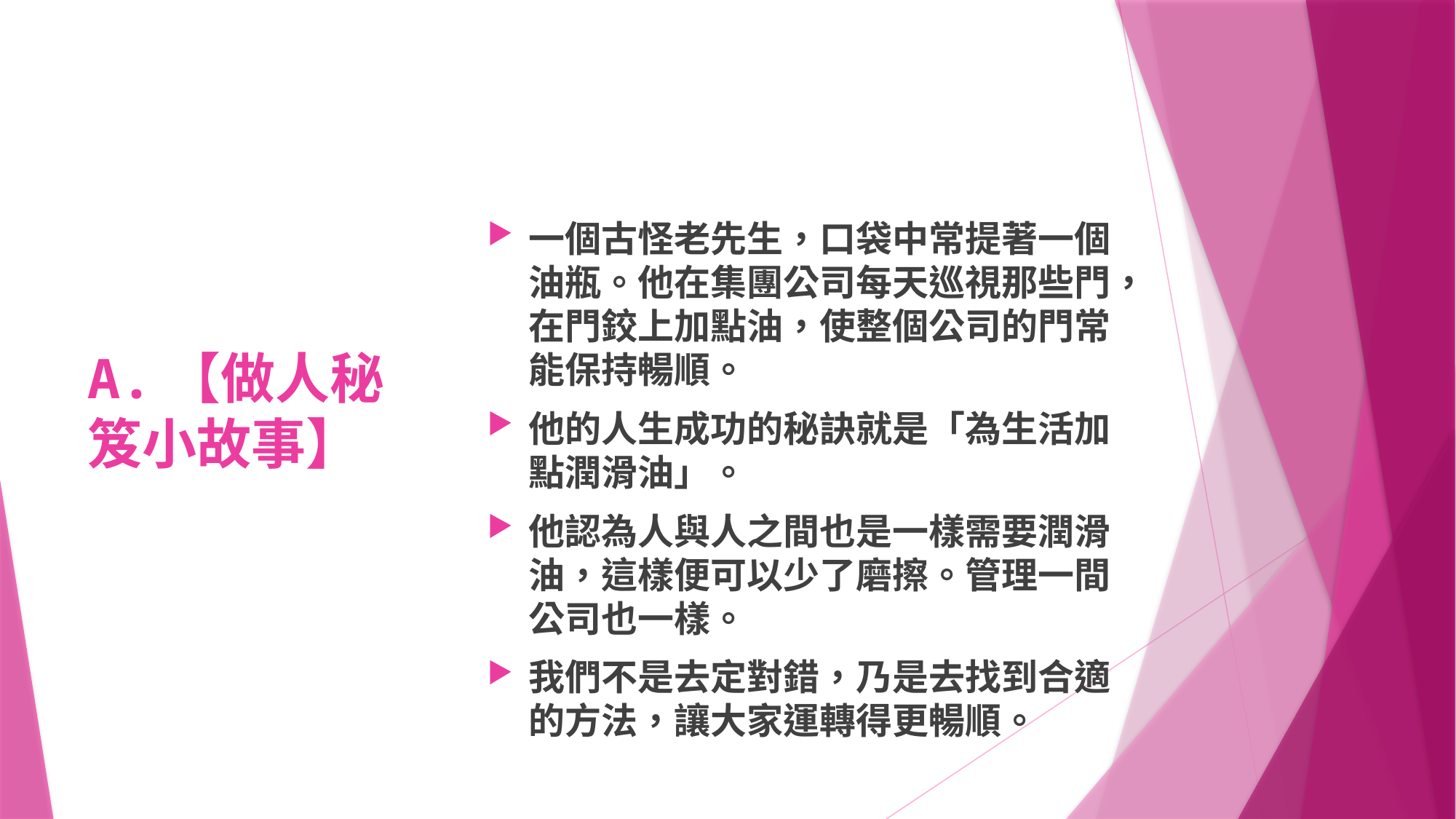

# A.【做人秘笈小故事】
一個古怪老先生，口袋中常提著一個油瓶。他在集團公司每天巡視那些門，在門鉸上加點油，使整個公司的門常能保持暢順。
他的人生成功的秘訣就是「為生活加點潤滑油」。
他認為人與人之間也是一樣需要潤滑油，這樣便可以少了磨擦。管理一間公司也一樣。
我們不是去定對錯，乃是去找到合適的方法，讓大家運轉得更暢順。